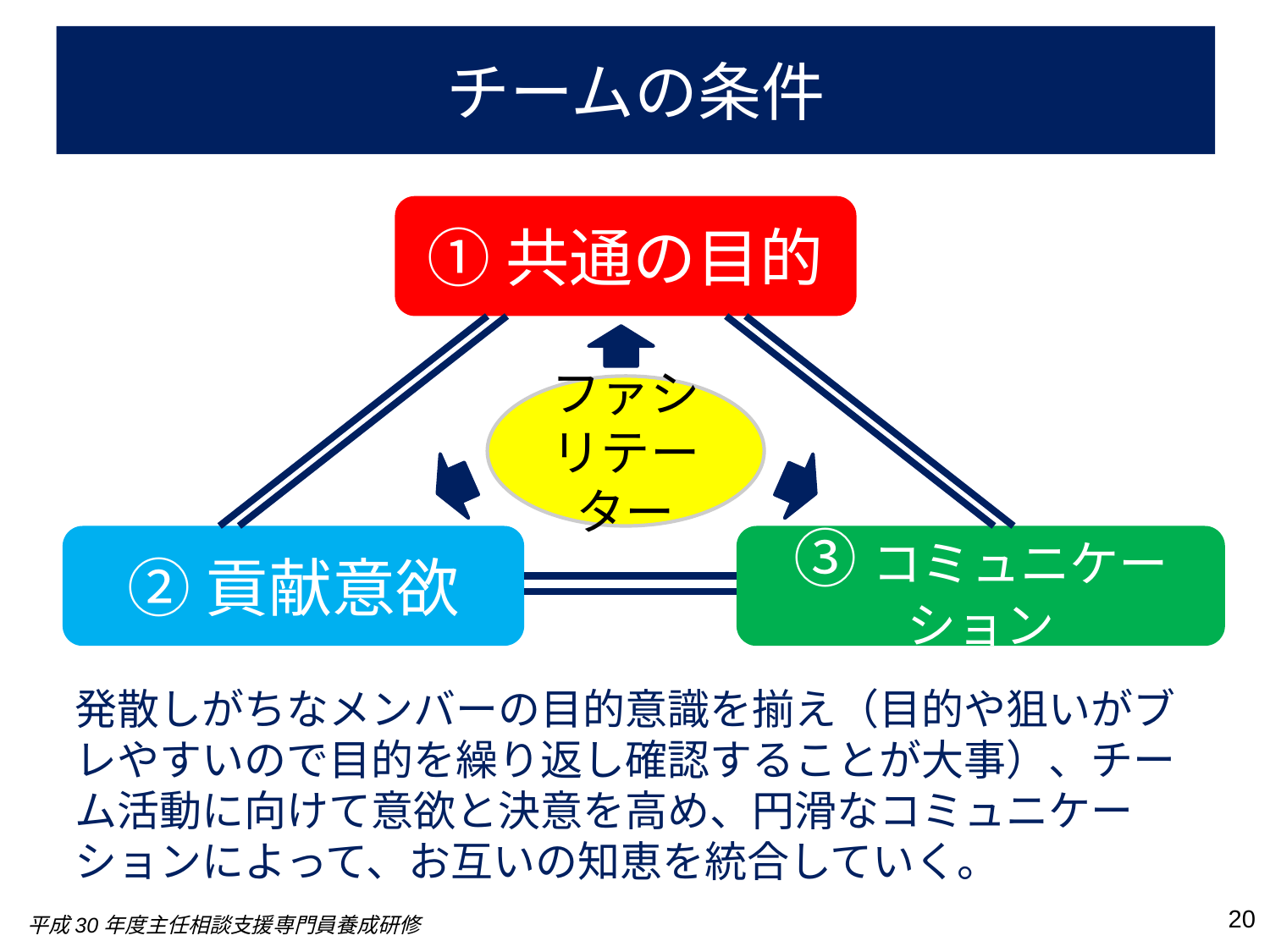

# チームの条件
①共通の目的

ファシリテーター

②貢献意欲
③コミュニケーション
発散しがちなメンバーの目的意識を揃え（目的や狙いがブレやすいので目的を繰り返し確認することが大事）、チーム活動に向けて意欲と決意を高め、円滑なコミュニケーションによって、お互いの知恵を統合していく。
20
平成30年度主任相談支援専門員養成研修